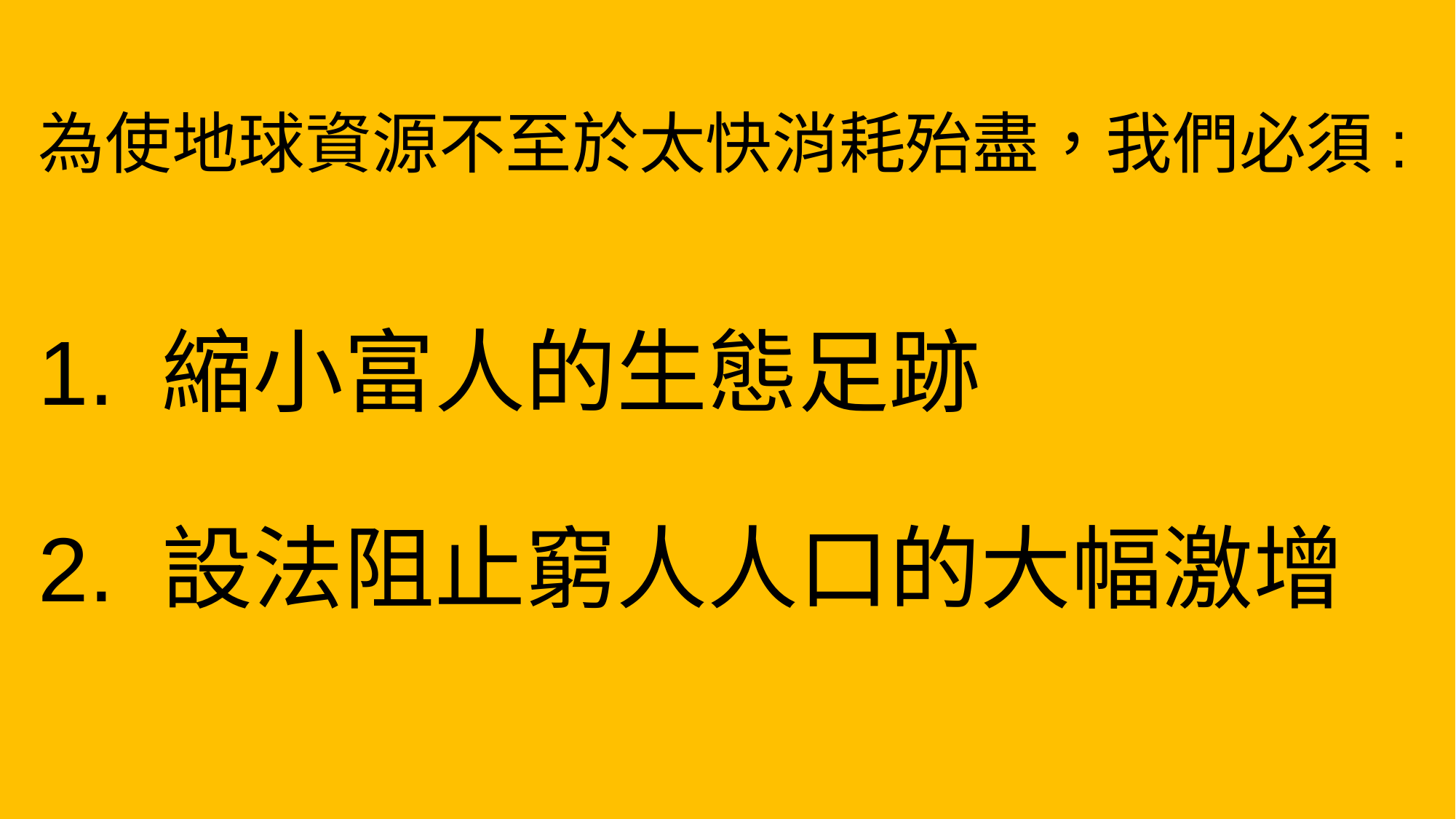

# 為使地球資源不至於太快消耗殆盡，我們必須: 1. 縮小富人的生態足跡 2. 設法阻止窮人人口的大幅激增